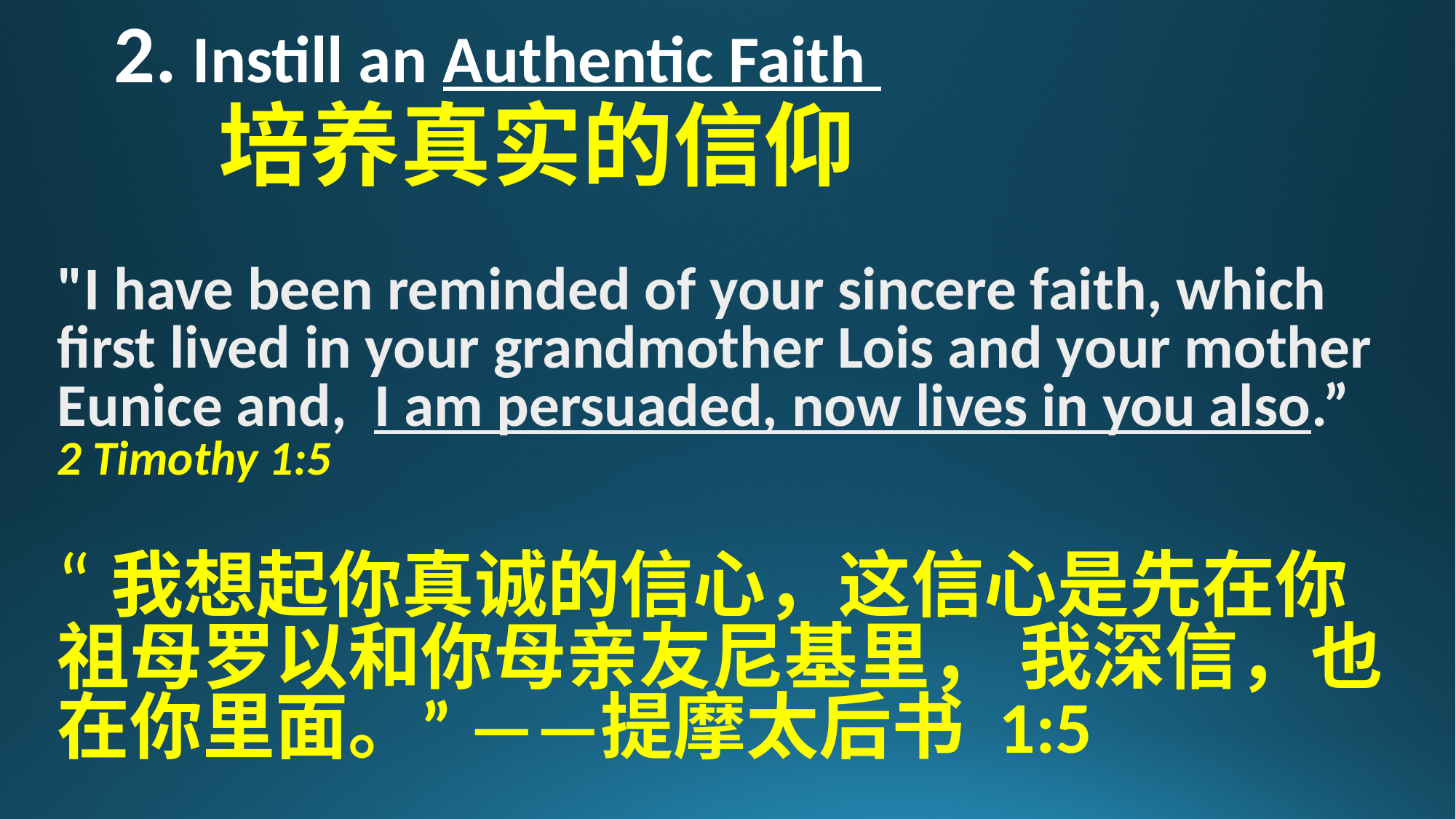

# 2. Instill an Authentic Faith 培养真实的信仰
"I have been reminded of your sincere faith, which first lived in your grandmother Lois and your mother Eunice and,  I am persuaded, now lives in you also.”	 2 Timothy 1:5

“我想起你真诚的信心，这信心是先在你祖母罗以和你母亲友尼基里， 我深信，也在你里面。” ——提摩太后书 1:5